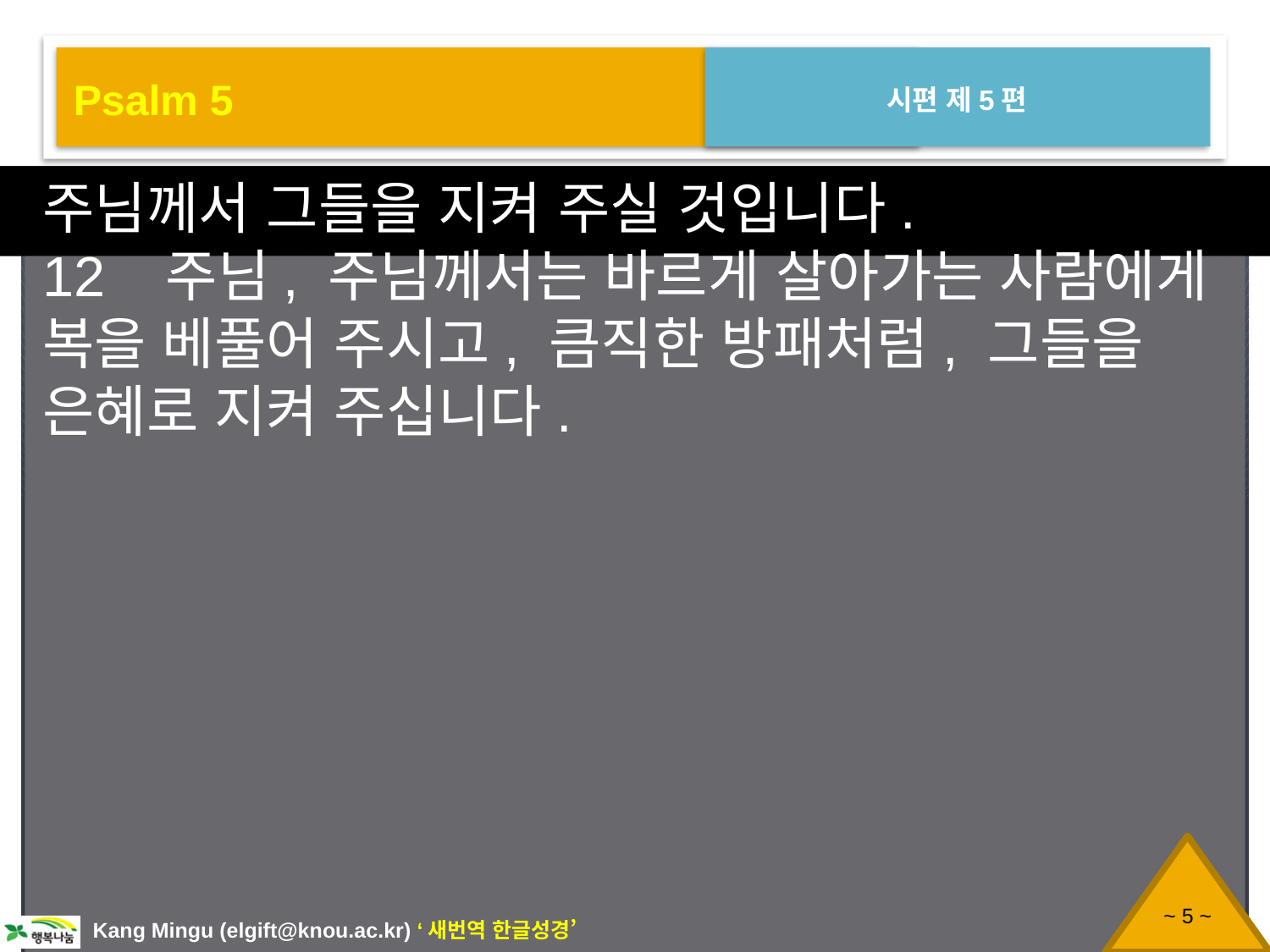

Psalm 5
시편 제5편
주님께서 그들을 지켜 주실 것입니다.
12   주님, 주님께서는 바르게 살아가는 사람에게 복을 베풀어 주시고, 큼직한 방패처럼, 그들을 은혜로 지켜 주십니다.